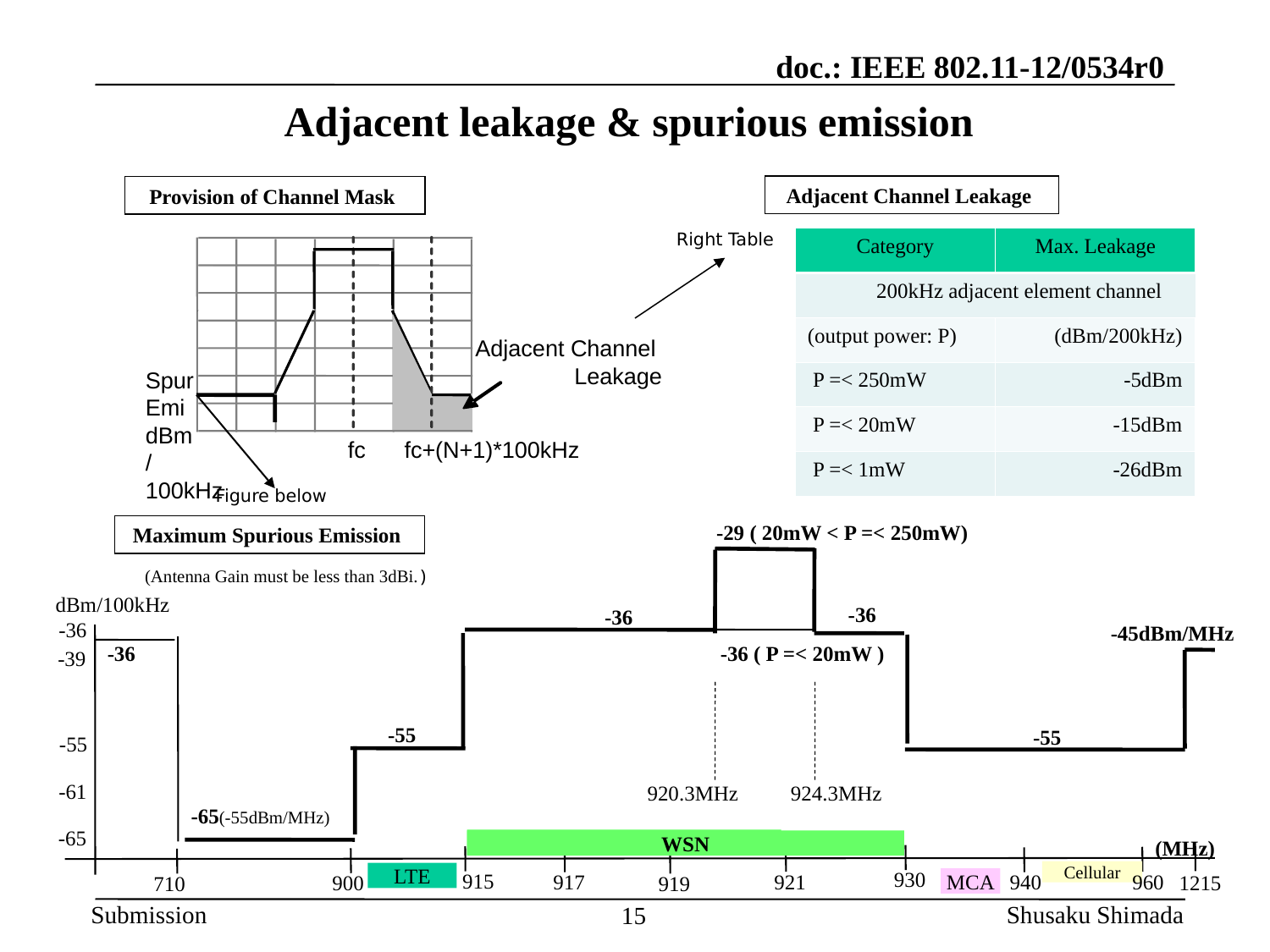

Adjacent leakage & spurious emission
Adjacent Channel Leakage
Provision of Channel Mask
Right Table

Adjacent Channel
Leakage

Spur
Emi
dBm
/100kHz

fc
fc+(N+1)*100kHz
| Category | Max. Leakage |
| --- | --- |
| 200kHz adjacent element channel |  |
| (output power: P) | (dBm/200kHz) |
| P =< 250mW | -5dBm |
| P =< 20mW | -15dBm |
| P =< 1mW | -26dBm |

Figure below
Maximum Spurious Emission
-29 ( 20mW < P =< 250mW)

(Antenna Gain must be less than 3dBi.)
dBm/100kHz
-36
-36
-36
-45dBm/MHz

-36
-36 ( P =< 20mW )
-39

-55
-55
-55

-61
920.3MHz
924.3MHz
-65(-55dBm/MHz)
-65
電子タグシステム
WSN
(MHz)

Cellular
LTE
930
915
MCA
921
960
917
940
1215
900
710
919
Shusaku Shimada
15